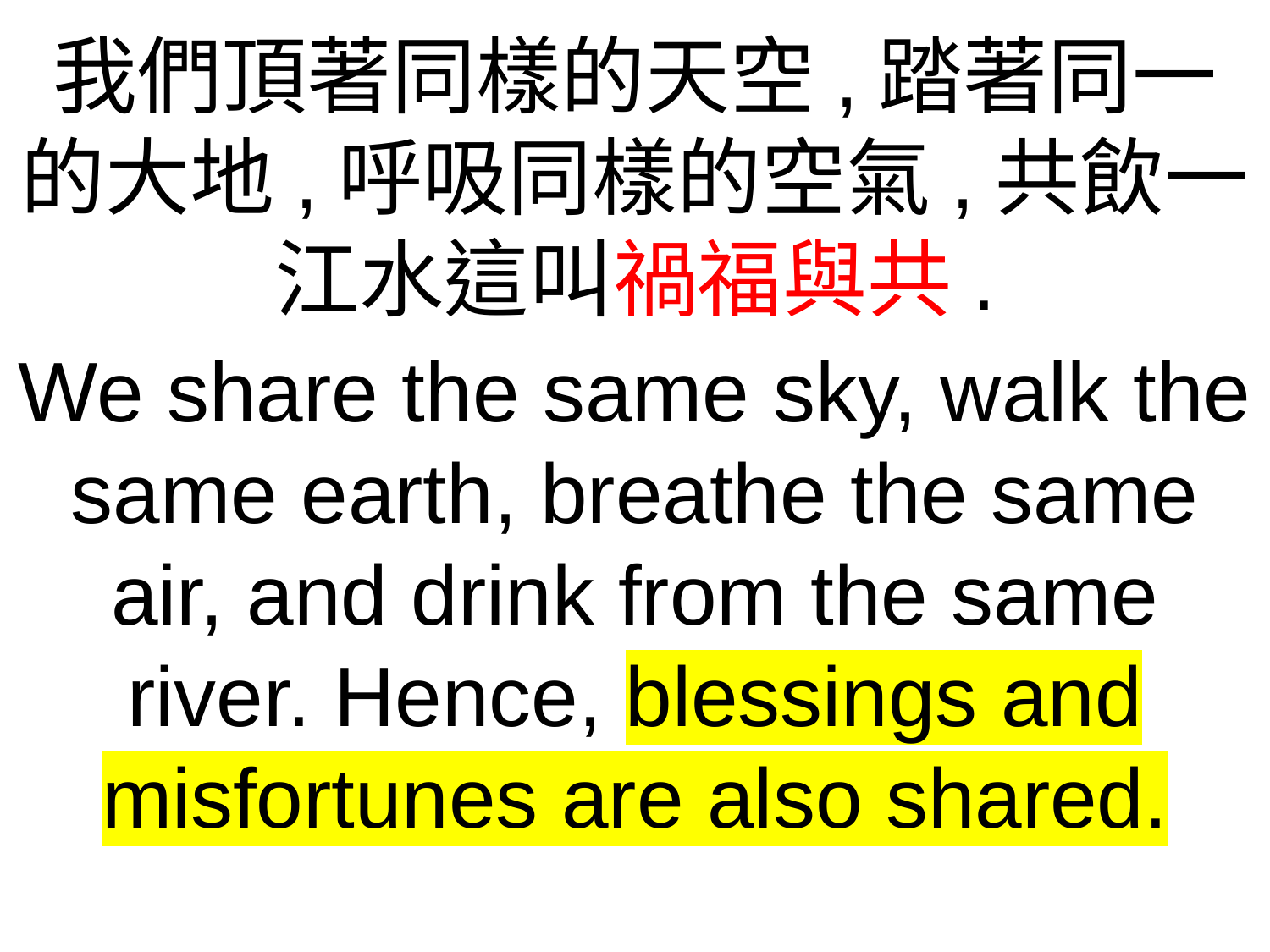

我們頂著同樣的天空,踏著同一的大地,呼吸同樣的空氣,共飲一江水這叫禍福與共.
We share the same sky, walk the same earth, breathe the same air, and drink from the same river. Hence, blessings and misfortunes are also shared.